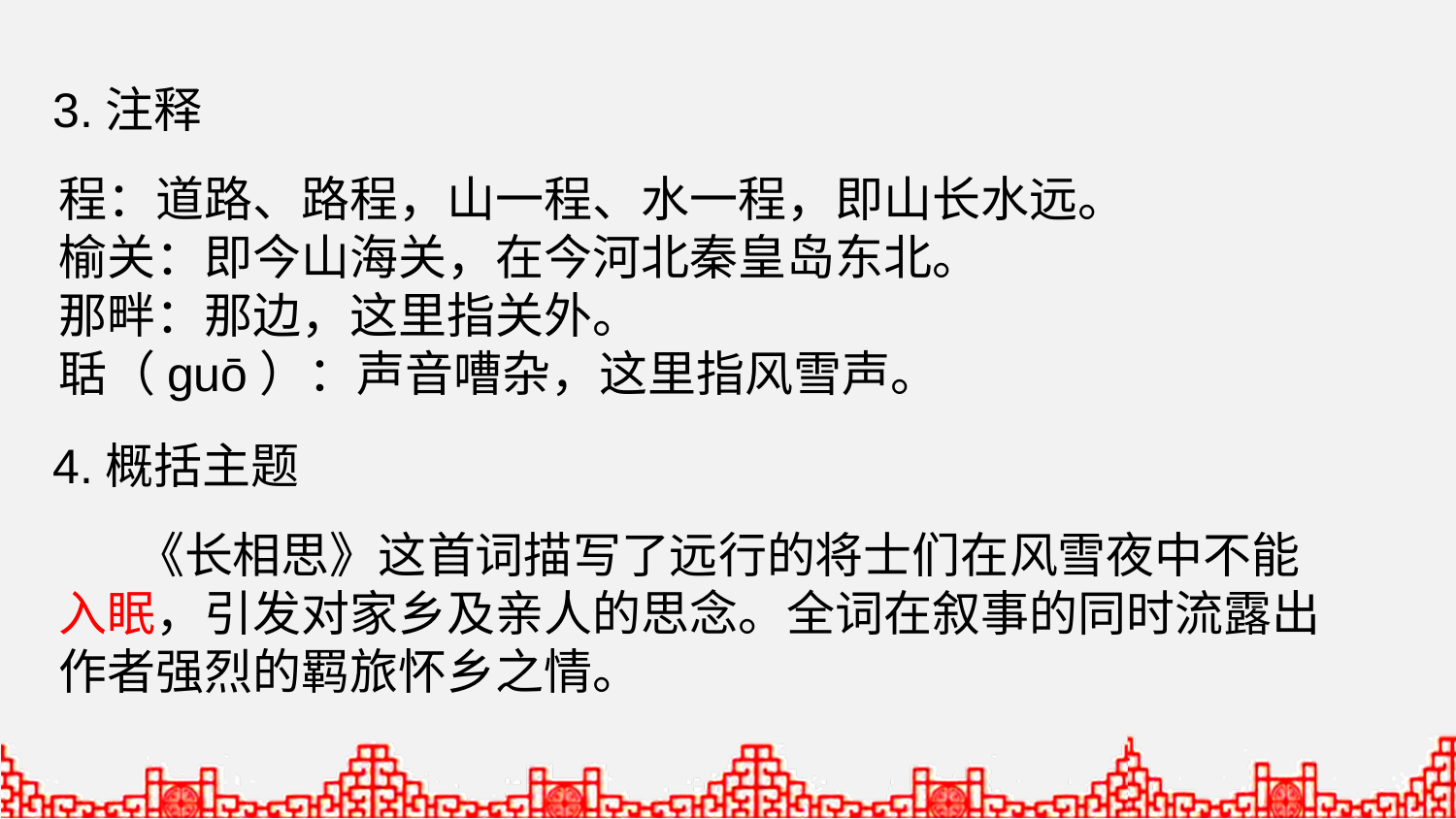

3.注释
程：道路、路程，山一程、水一程，即山长水远。
榆关：即今山海关，在今河北秦皇岛东北。
那畔：那边，这里指关外。
聒（guō）：声音嘈杂，这里指风雪声。
4.概括主题
      《长相思》这首词描写了远行的将士们在风雪夜中不能入眠，引发对家乡及亲人的思念。全词在叙事的同时流露出作者强烈的羁旅怀乡之情。